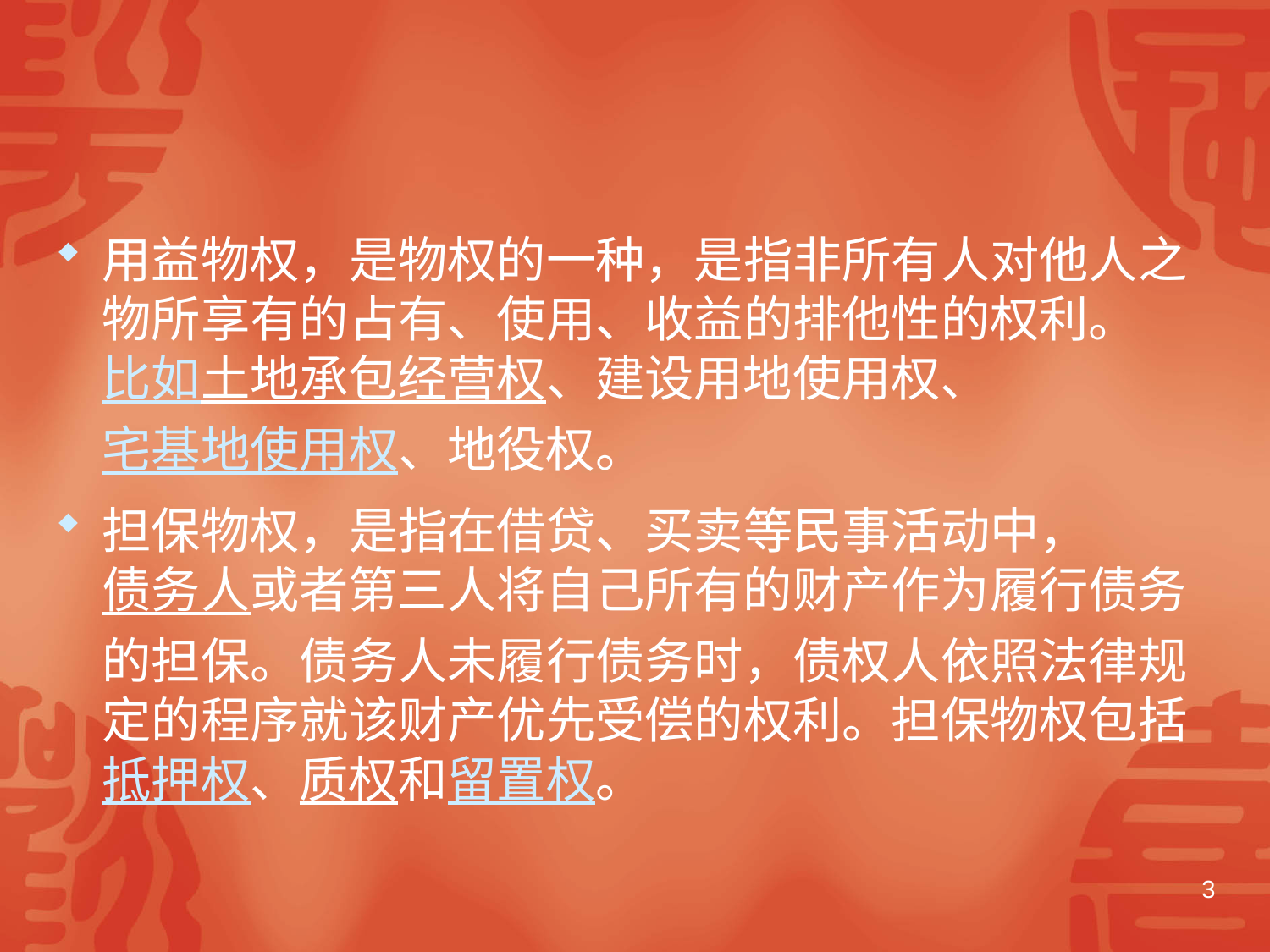

#
用益物权，是物权的一种，是指非所有人对他人之物所享有的占有、使用、收益的排他性的权利。比如土地承包经营权、建设用地使用权、宅基地使用权、地役权。
担保物权，是指在借贷、买卖等民事活动中，债务人或者第三人将自己所有的财产作为履行债务的担保。债务人未履行债务时，债权人依照法律规定的程序就该财产优先受偿的权利。担保物权包括抵押权、质权和留置权。
3